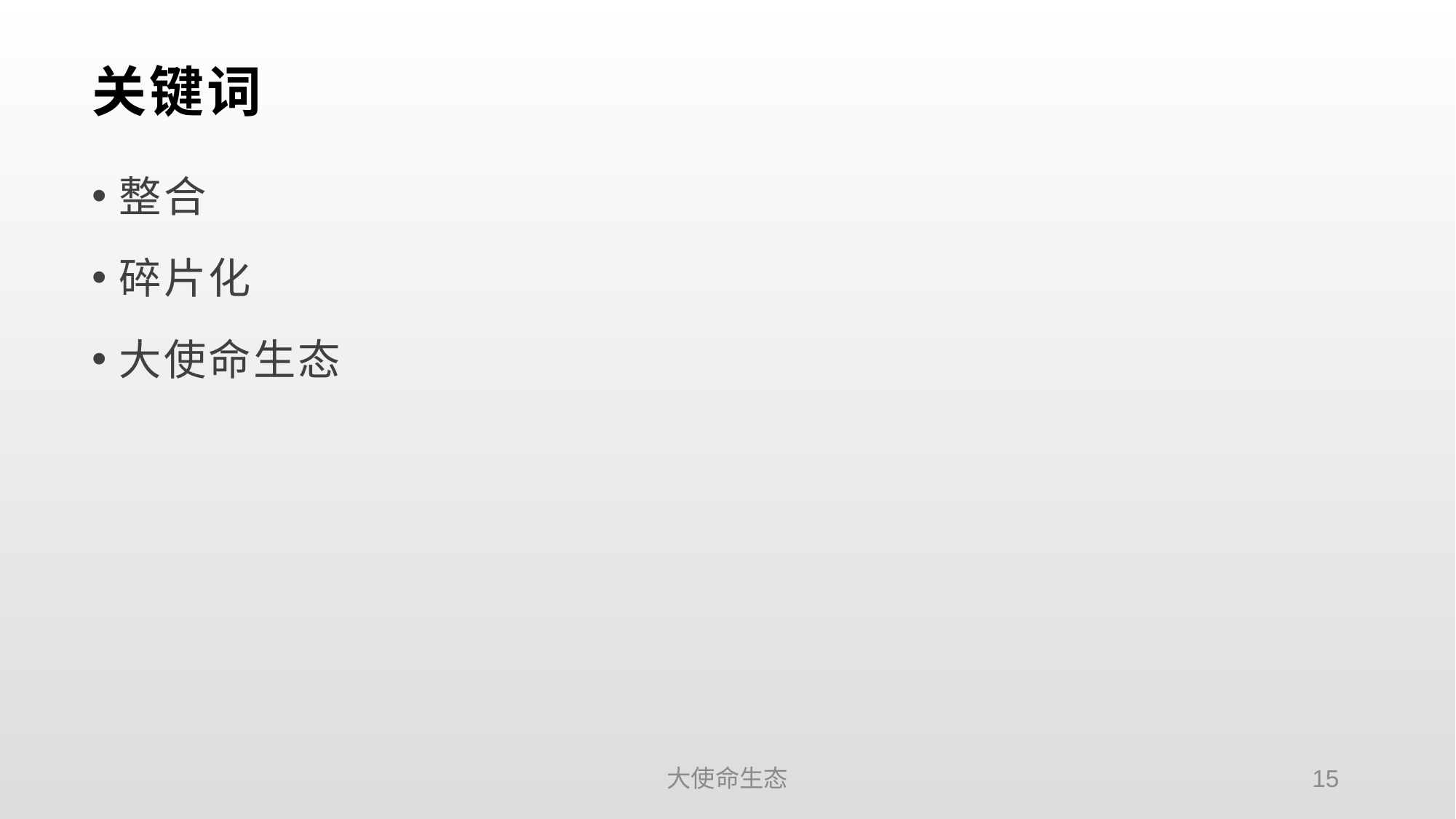

# 关键词
整合
碎片化
大使命生态
大使命生态
15